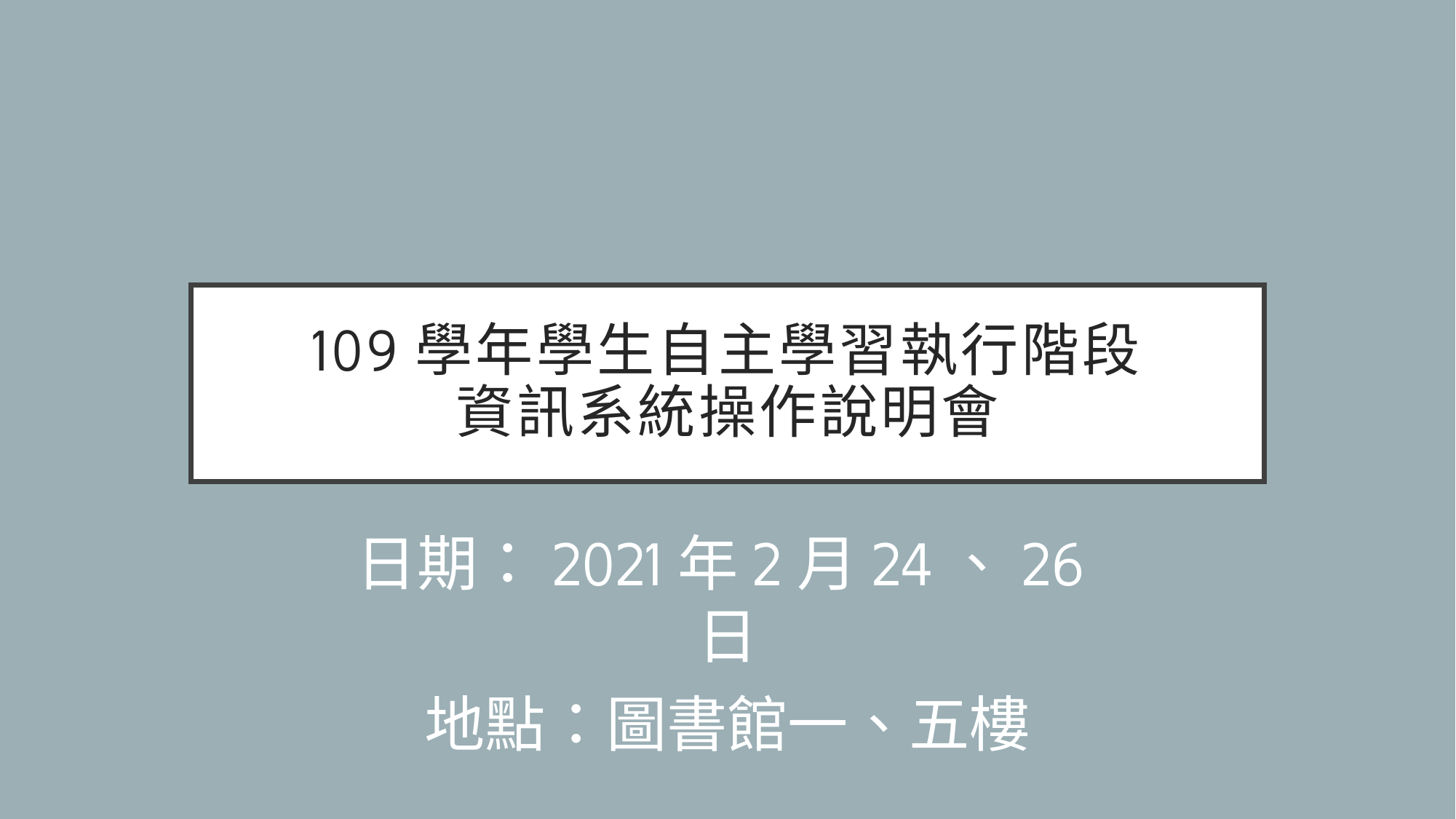

# 109學年學生自主學習執行階段 資訊系統操作說明會
日期：2021年2月24、26日
地點：圖書館一、五樓